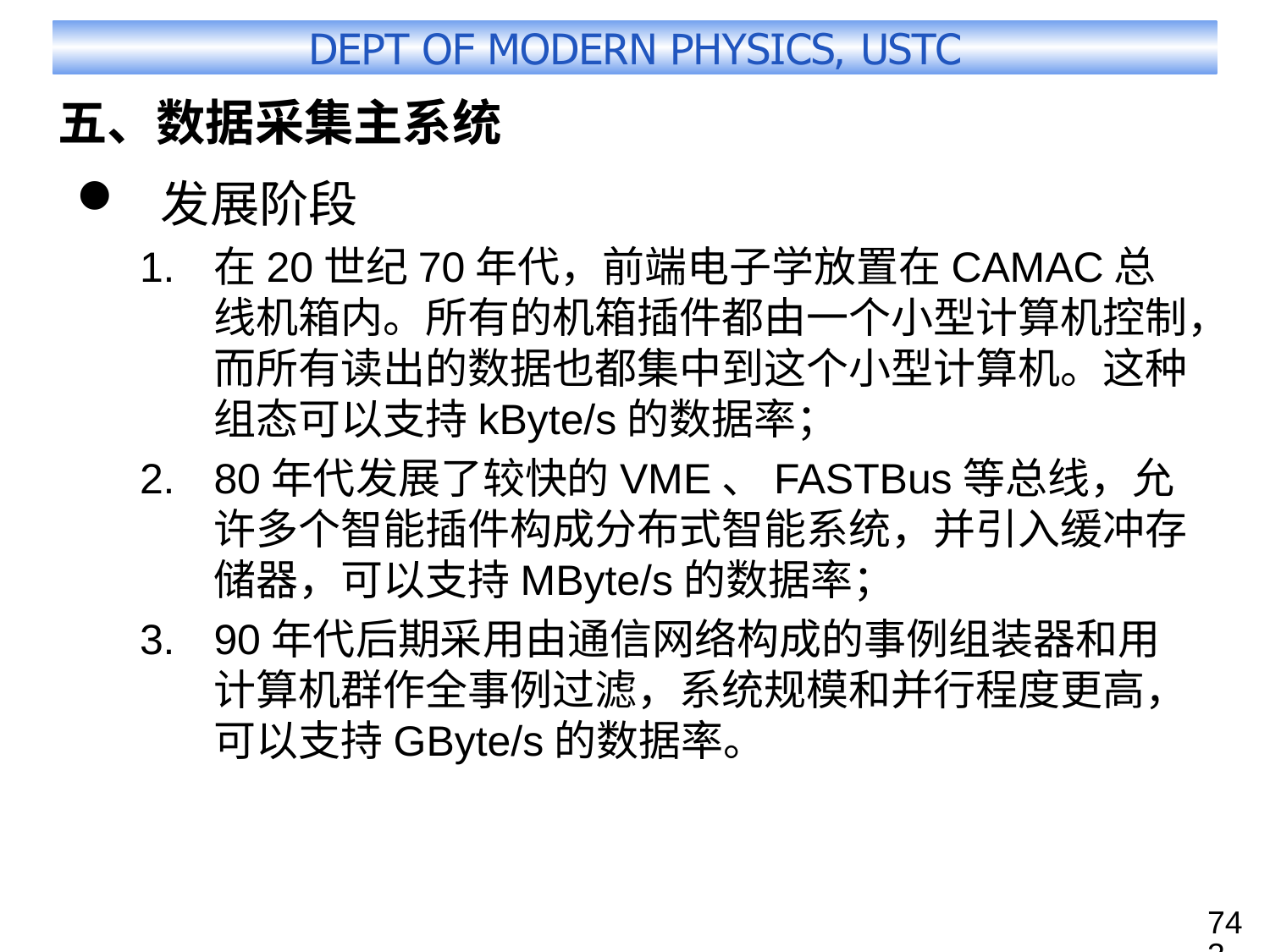

# 五、数据采集主系统
发展阶段
在20世纪70年代，前端电子学放置在CAMAC总线机箱内。所有的机箱插件都由一个小型计算机控制，而所有读出的数据也都集中到这个小型计算机。这种组态可以支持kByte/s的数据率；
80年代发展了较快的VME、FASTBus等总线，允许多个智能插件构成分布式智能系统，并引入缓冲存储器，可以支持MByte/s的数据率；
90年代后期采用由通信网络构成的事例组装器和用计算机群作全事例过滤，系统规模和并行程度更高，可以支持GByte/s的数据率。

743